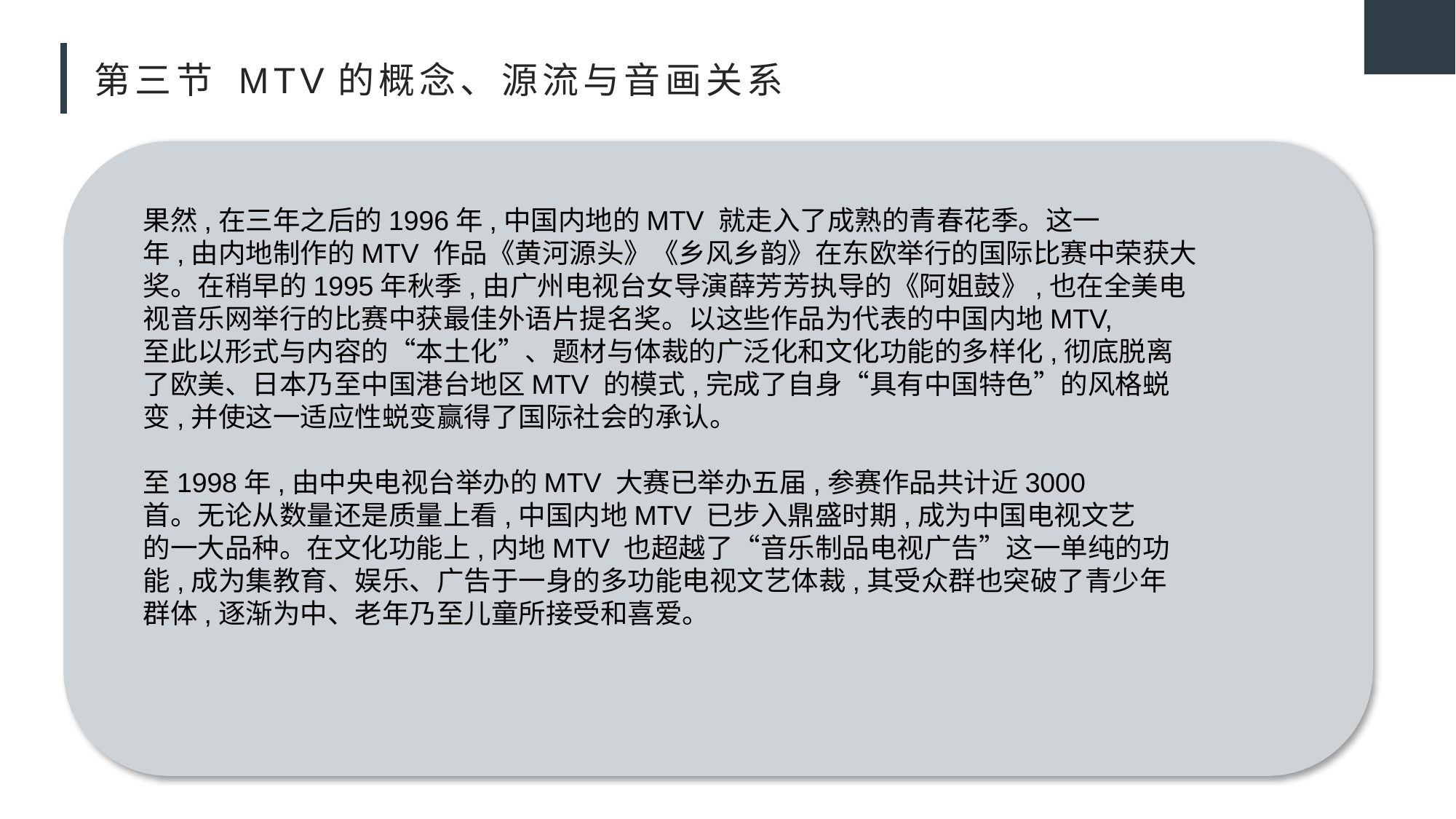

# 第三节 MTV的概念、源流与音画关系

果然,在三年之后的1996年,中国内地的MTV 就走入了成熟的青春花季。这一
年,由内地制作的MTV 作品《黄河源头》《乡风乡韵》在东欧举行的国际比赛中荣获大
奖。在稍早的1995年秋季,由广州电视台女导演薛芳芳执导的《阿姐鼓》,也在全美电
视音乐网举行的比赛中获最佳外语片提名奖。以这些作品为代表的中国内地MTV,
至此以形式与内容的“本土化”、题材与体裁的广泛化和文化功能的多样化,彻底脱离
了欧美、日本乃至中国港台地区MTV 的模式,完成了自身“具有中国特色”的风格蜕
变,并使这一适应性蜕变赢得了国际社会的承认。

至1998年,由中央电视台举办的MTV 大赛已举办五届,参赛作品共计近3000
首。无论从数量还是质量上看,中国内地MTV 已步入鼎盛时期,成为中国电视文艺
的一大品种。在文化功能上,内地MTV 也超越了“音乐制品电视广告”这一单纯的功
能,成为集教育、娱乐、广告于一身的多功能电视文艺体裁,其受众群也突破了青少年
群体,逐渐为中、老年乃至儿童所接受和喜爱。